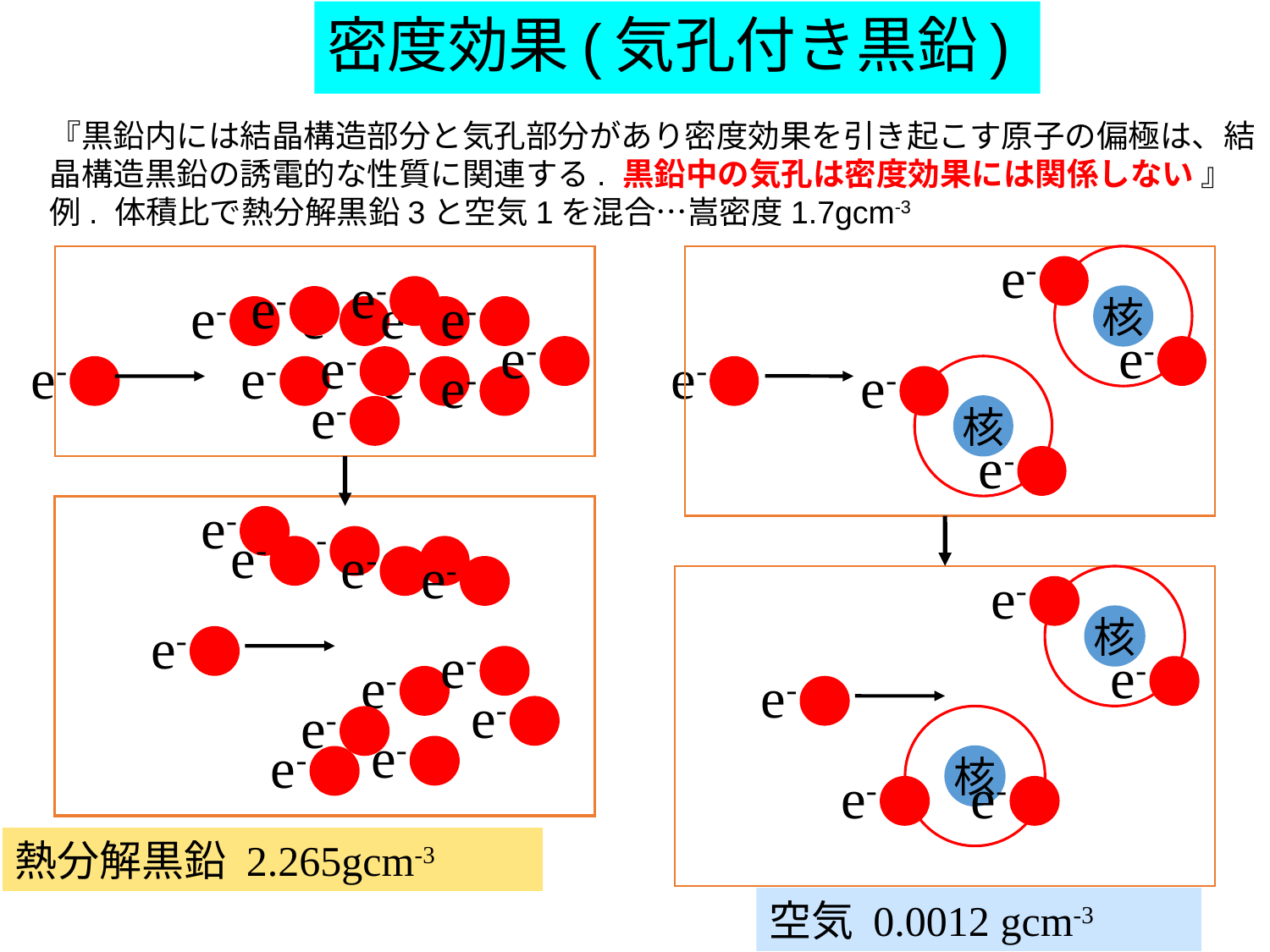

# 密度効果(気孔付き黒鉛)
『黒鉛内には結晶構造部分と気孔部分があり密度効果を引き起こす原子の偏極は、結晶構造黒鉛の誘電的な性質に関連する. 黒鉛中の気孔は密度効果には関係しない 』
例. 体積比で熱分解黒鉛3と空気1を混合…嵩密度1.7gcm-3
e-

核
e-

e-

e-

核
e-

e-

e-

e-

e-

e-

e-

e-

e-

e-

e-

e-

e-

e-

e-

e-

e-

e-

e-

e-

e-

核
e-

e-

e-

e-

e-

e-

e-

e-

e-

核
e-

e-

熱分解黒鉛 2.265gcm-3
空気 0.0012 gcm-3